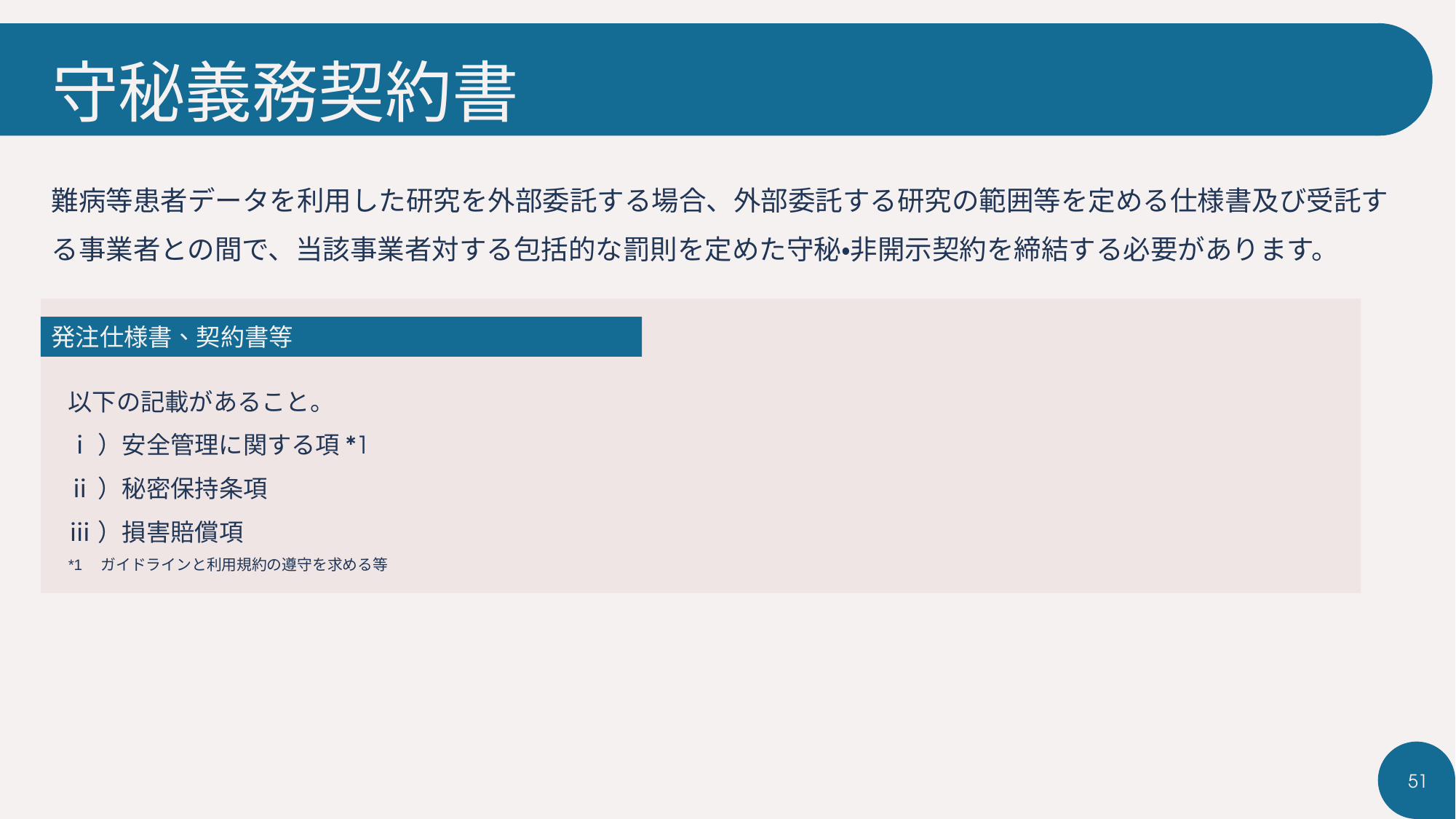

# 守秘義務契約書
難病等患者データを利用した研究を外部委託する場合、外部委託する研究の範囲等を定める仕様書及び受託する事業者との間で、当該事業者対する包括的な罰則を定めた守秘・非開示契約を締結する必要があります。

発注仕様書、契約書等
以下の記載があること。
ⅰ）安全管理に関する項*1
ⅱ）秘密保持条項
ⅲ）損害賠償項
*1　ガイドラインと利用規約の遵守を求める等
51